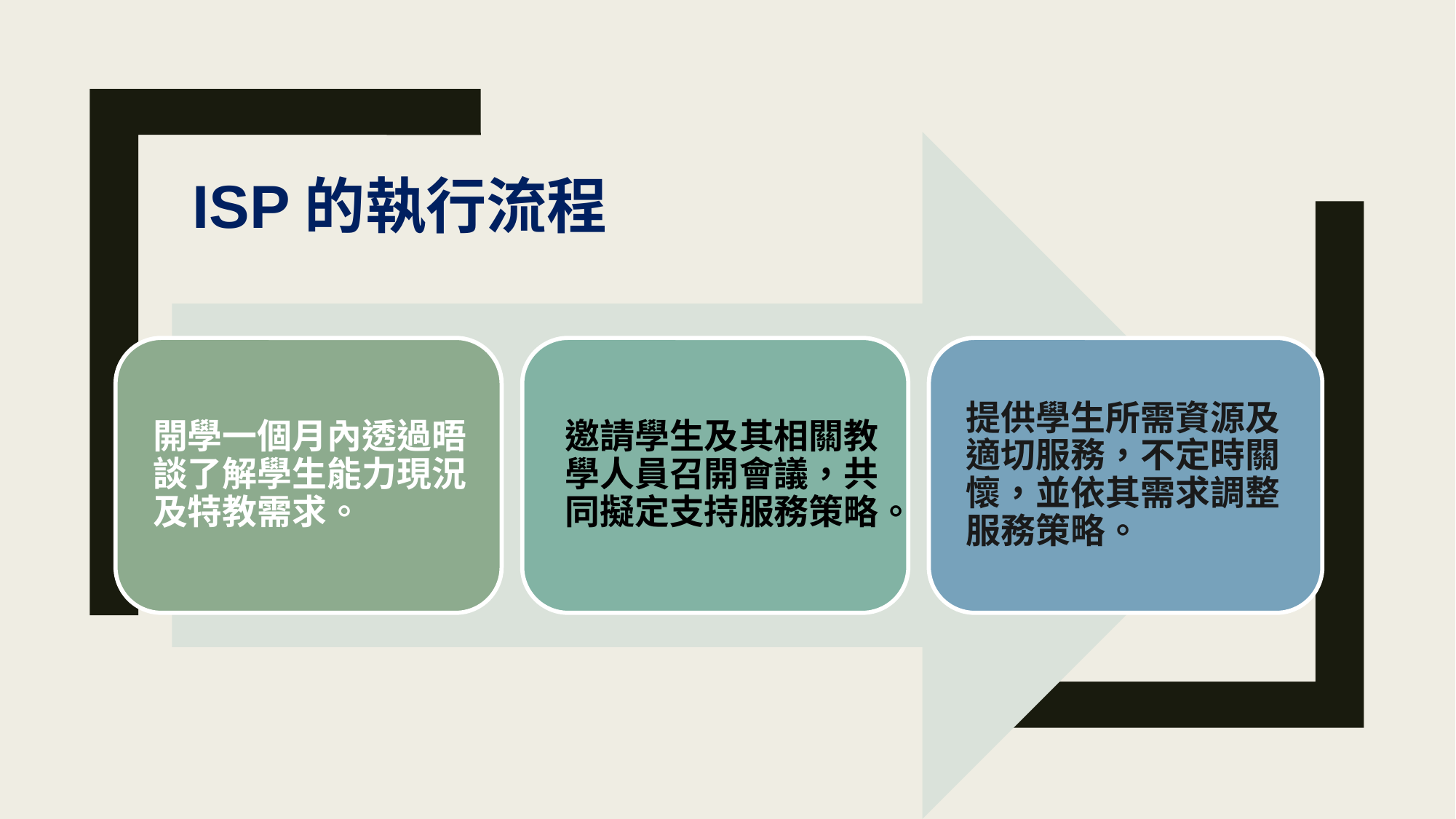

開學一個月內透過晤談了解學生能力現況及特教需求。
邀請學生及其相關教學人員召開會議，共同擬定支持服務策略。
提供學生所需資源及適切服務，不定時關懷，並依其需求調整服務策略。
ISP的執行流程